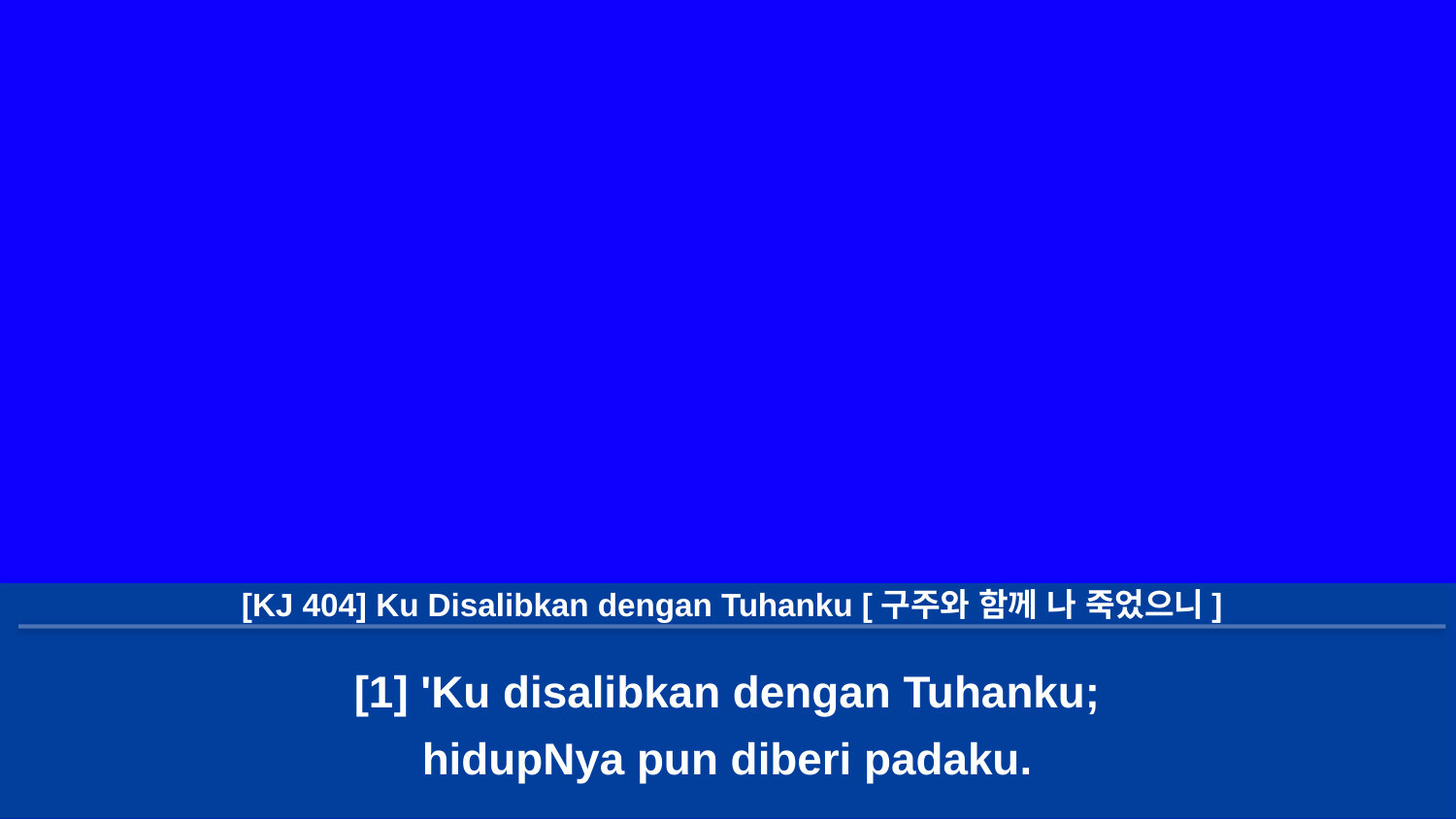

[KJ 404] Ku Disalibkan dengan Tuhanku [구주와 함께 나 죽었으니]
[1] 'Ku disalibkan dengan Tuhanku;
hidupNya pun diberi padaku.